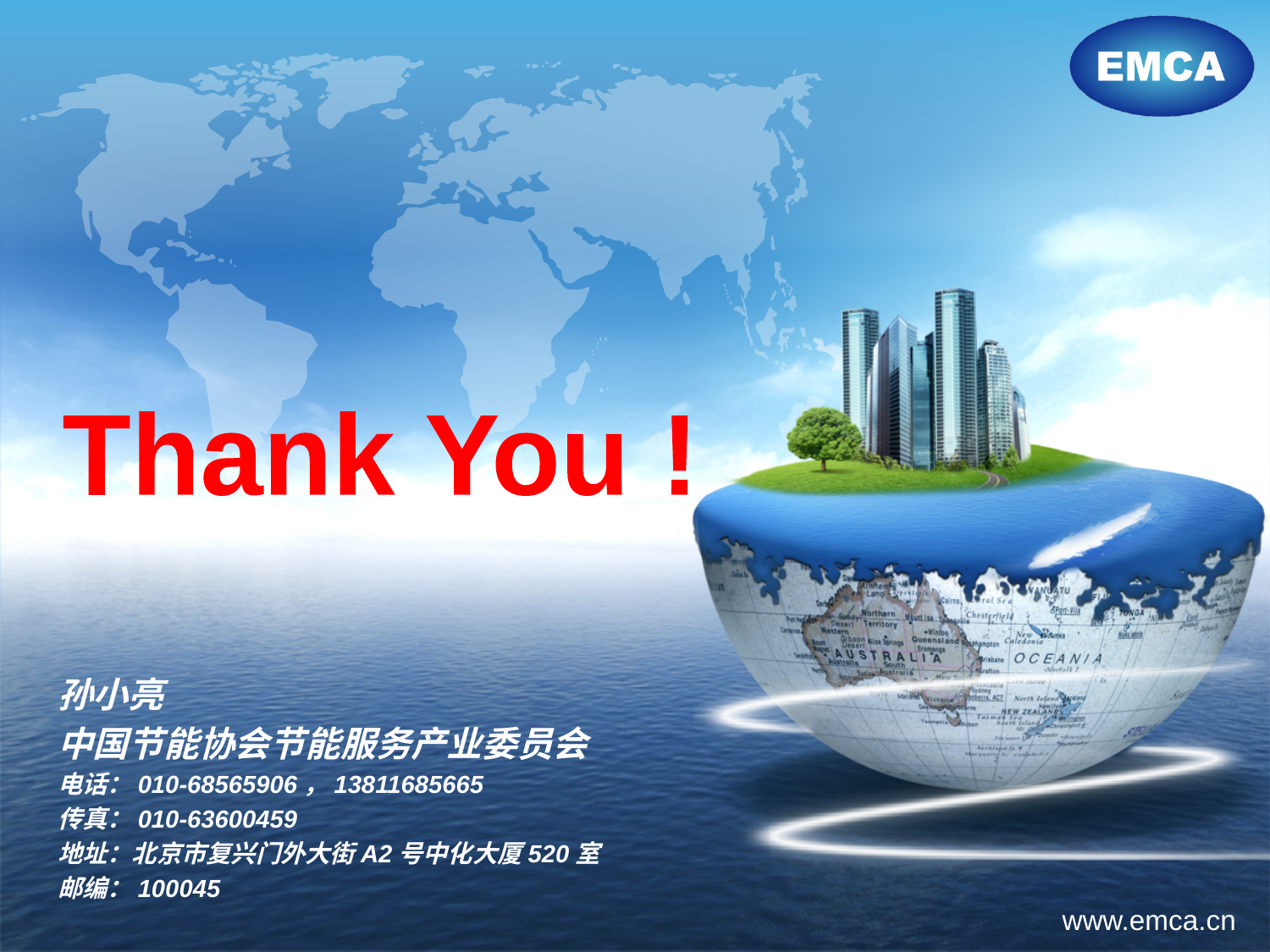

Thank You !
孙小亮
中国节能协会节能服务产业委员会
电话：010-68565906，13811685665
传真：010-63600459
地址：北京市复兴门外大街A2号中化大厦520室
邮编：100045

www.emca.cn